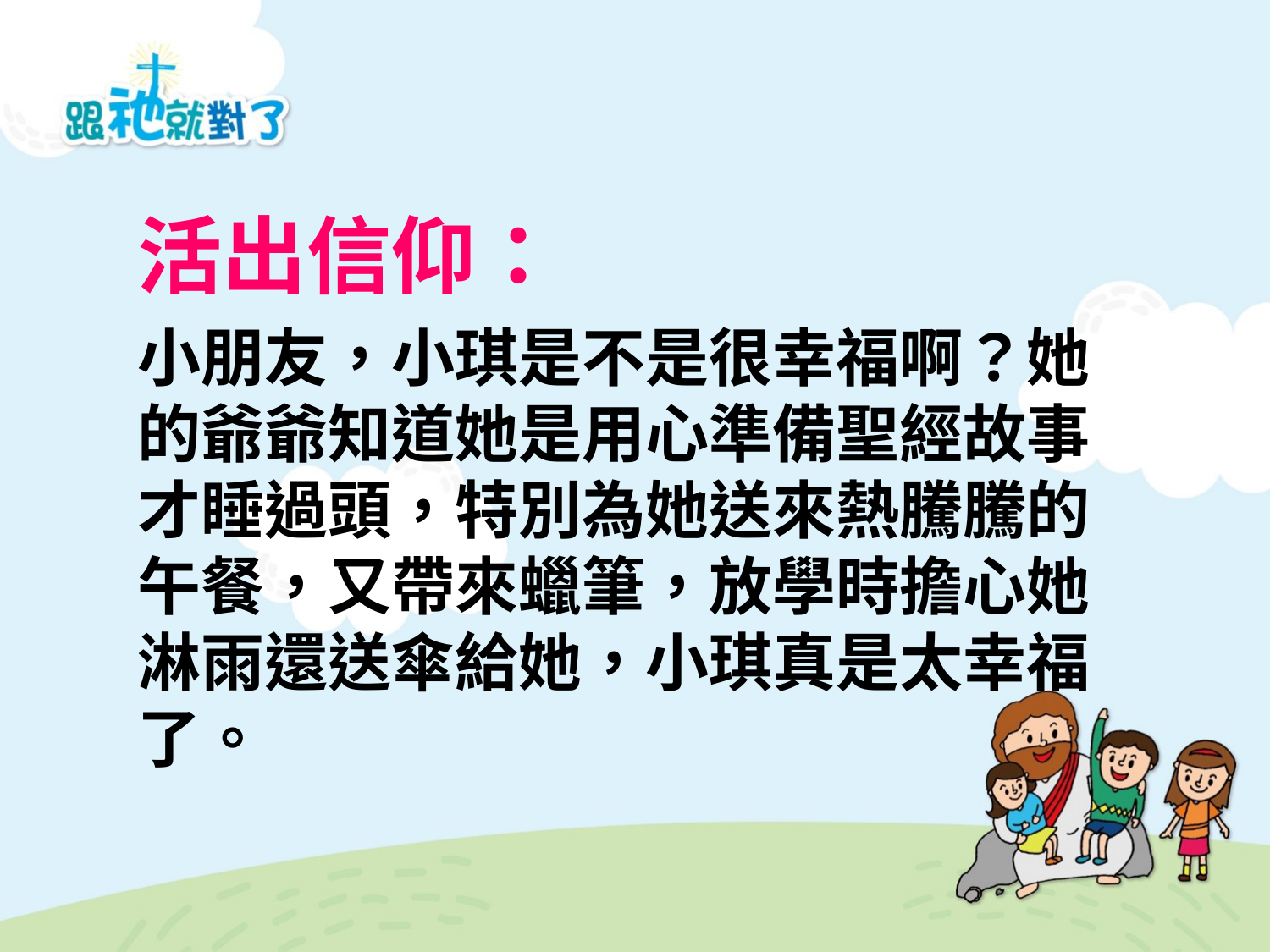

活出信仰：
小朋友，小琪是不是很幸福啊？她的爺爺知道她是用心準備聖經故事才睡過頭，特別為她送來熱騰騰的午餐，又帶來蠟筆，放學時擔心她淋雨還送傘給她，小琪真是太幸福了。